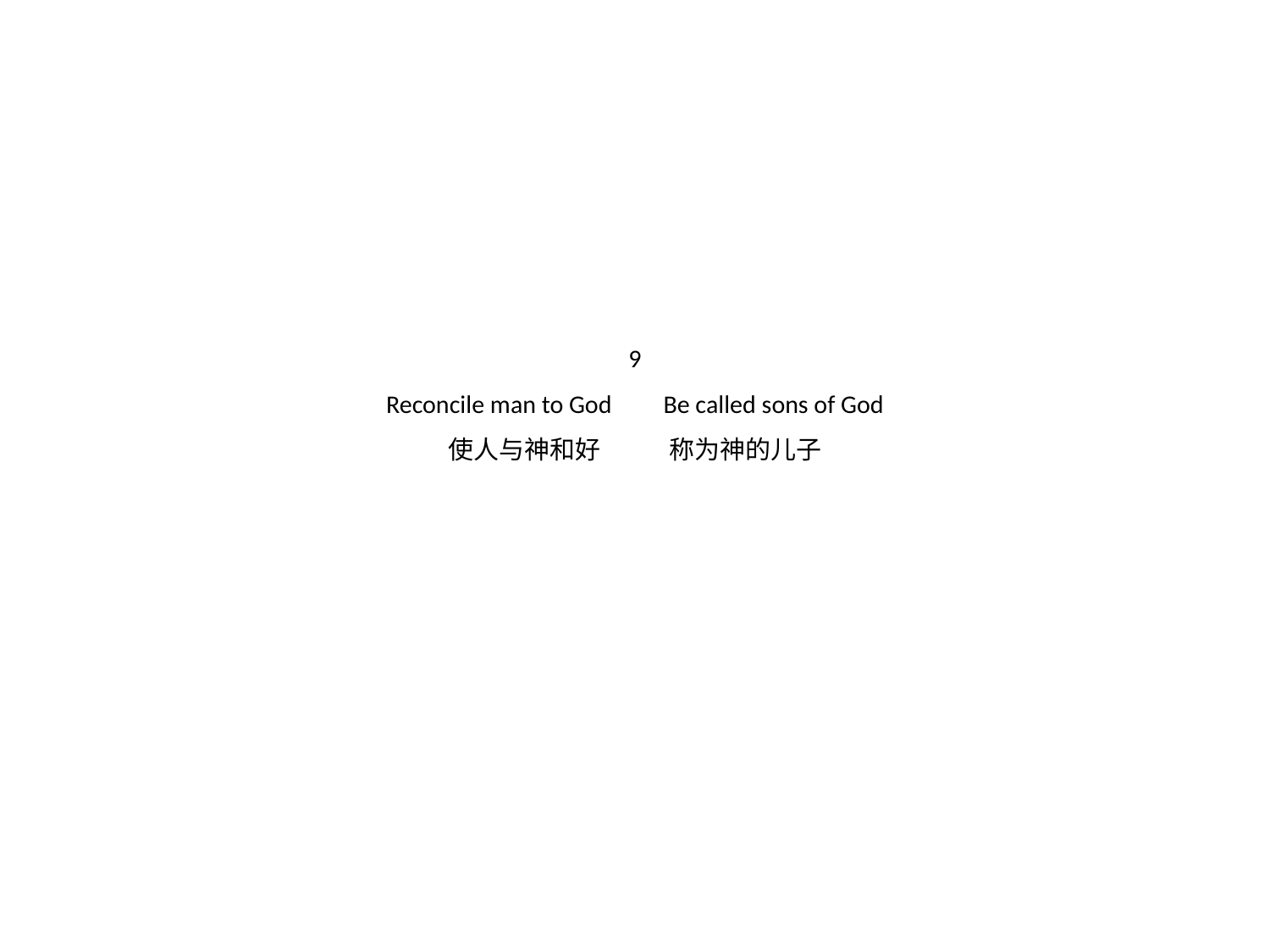

# 9 Reconcile man to God         Be called sons of God 使人与神和好            称为神的儿子